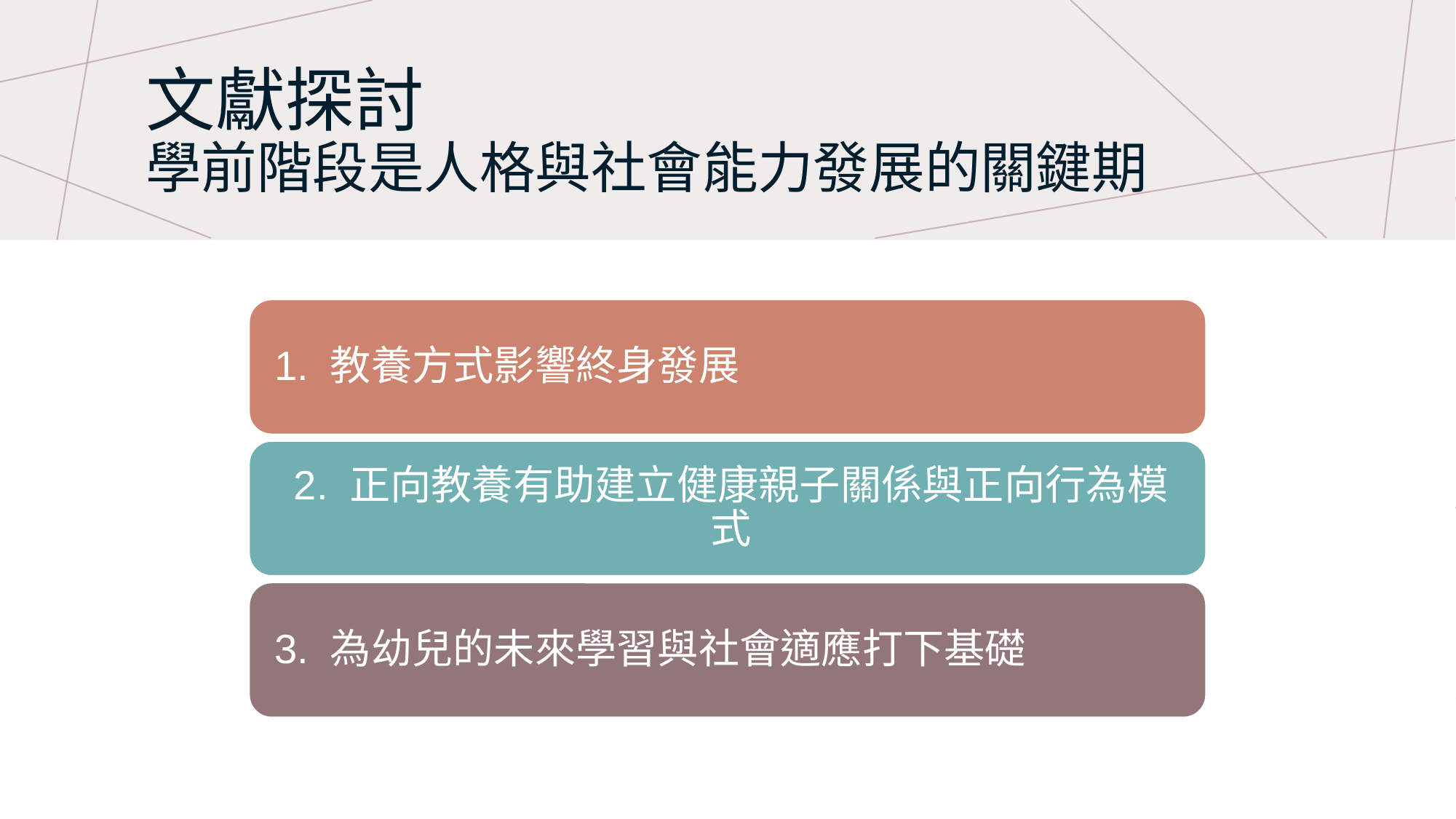

# 文獻探討 學前階段是人格與社會能力發展的關鍵期
1. 教養方式影響終身發展
2. 正向教養有助建立健康親子關係與正向行為模式
3. 為幼兒的未來學習與社會適應打下基礎